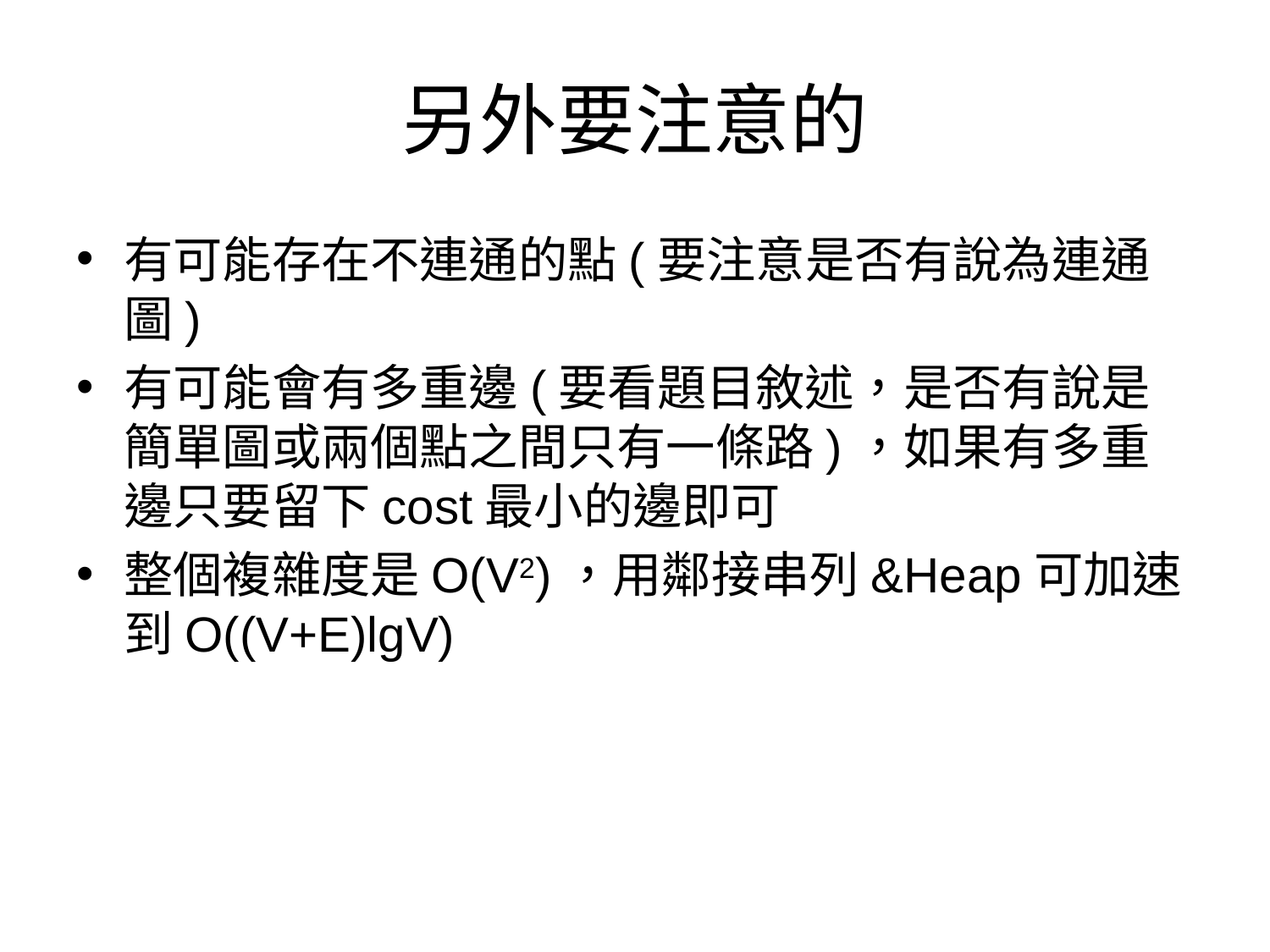

# 另外要注意的
有可能存在不連通的點(要注意是否有說為連通圖)
有可能會有多重邊(要看題目敘述，是否有說是簡單圖或兩個點之間只有一條路)，如果有多重邊只要留下cost最小的邊即可
整個複雜度是O(V2)，用鄰接串列&Heap可加速到O((V+E)lgV)